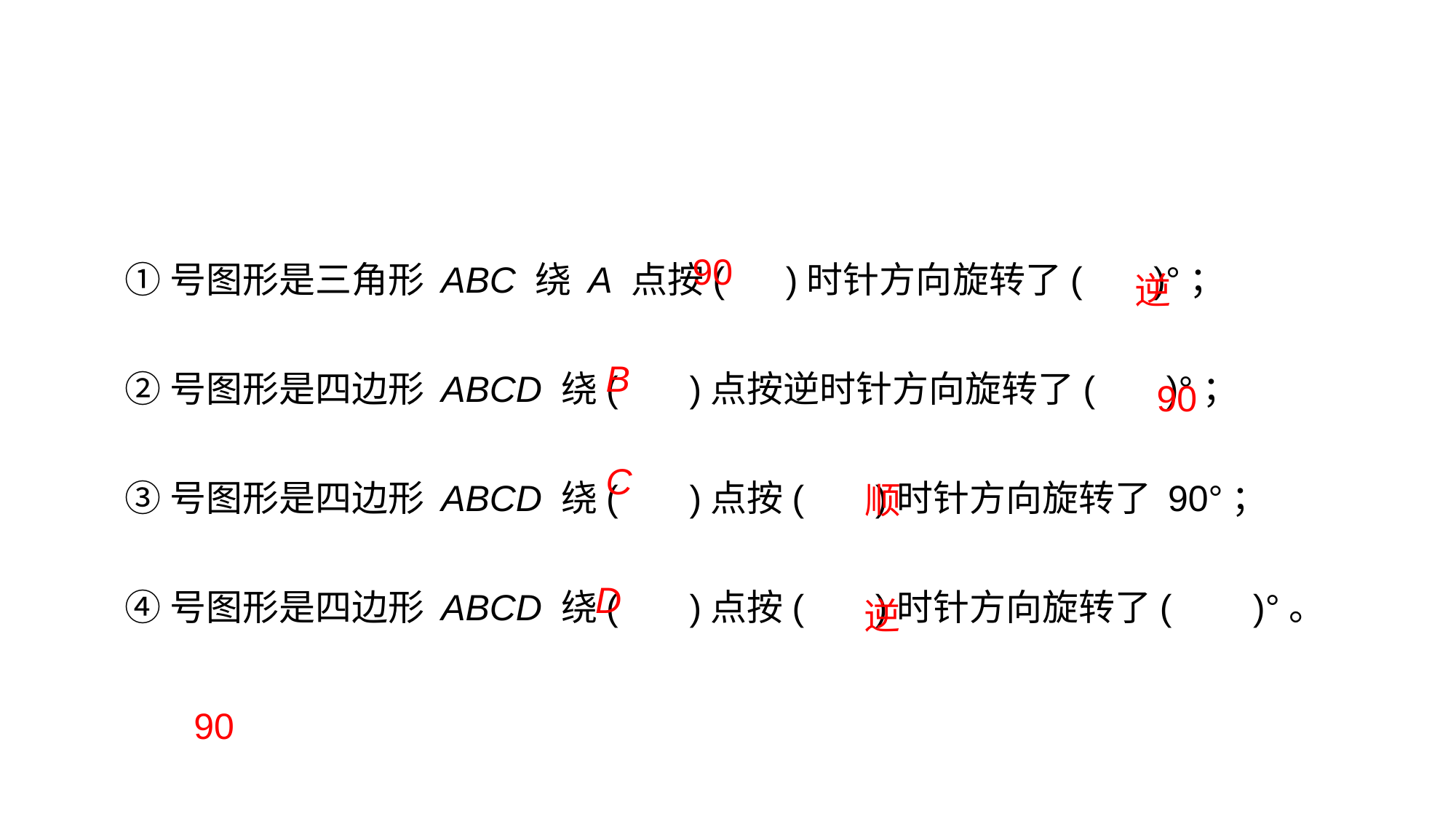

①号图形是三角形 ABC 绕 A 点按(      )时针方向旋转了(       )°；
②号图形是四边形 ABCD 绕(       )点按逆时针方向旋转了(       )°；
③号图形是四边形 ABCD 绕(       )点按(       )时针方向旋转了 90°；
④号图形是四边形 ABCD 绕(       )点按(       )时针方向旋转了(        )°。
90
逆
B
90
C
顺
D
逆
90